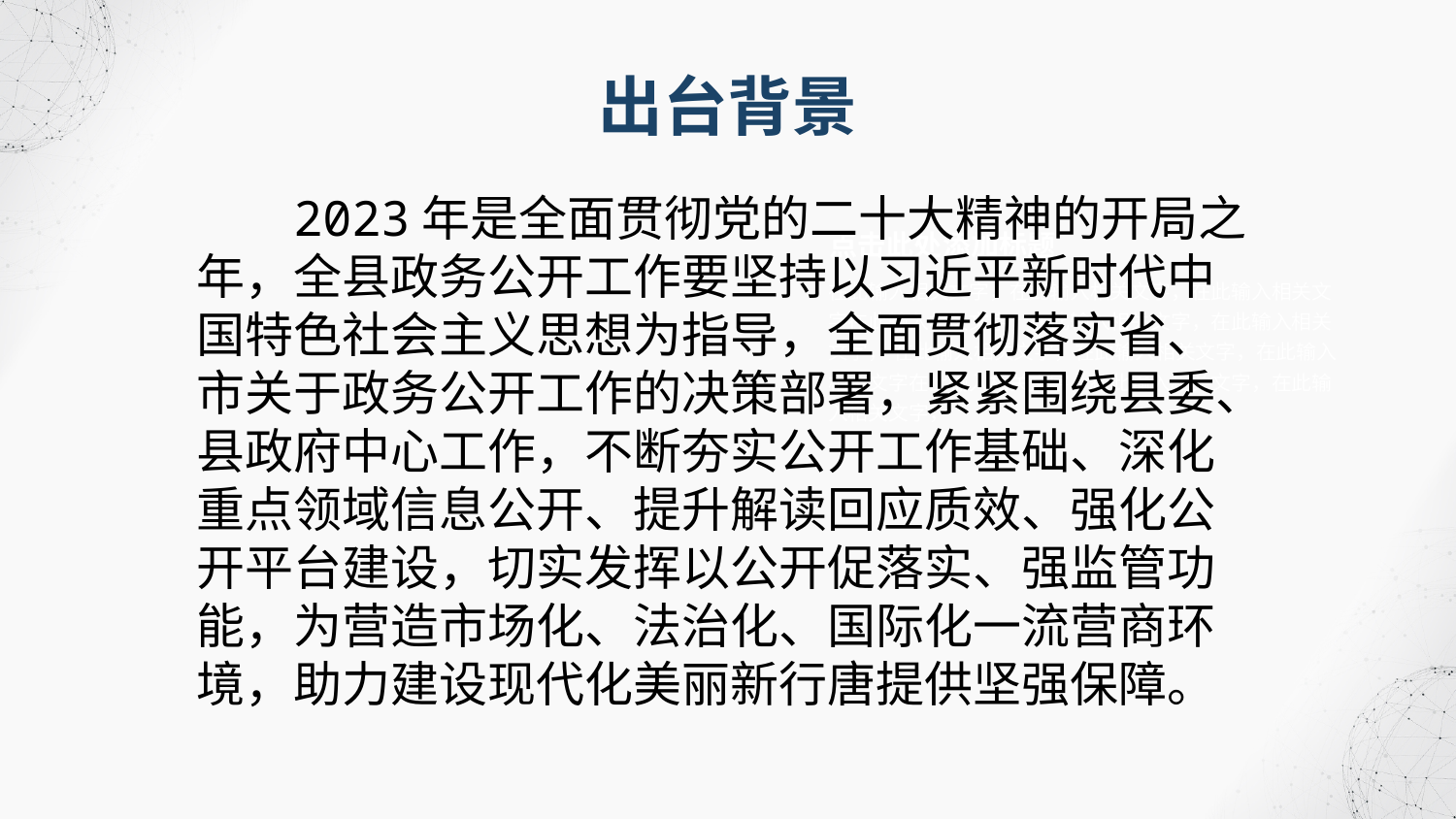

出台背景
2023年是全面贯彻党的二十大精神的开局之年，全县政务公开工作要坚持以习近平新时代中国特色社会主义思想为指导，全面贯彻落实省、市关于政务公开工作的决策部署，紧紧围绕县委、县政府中心工作，不断夯实公开工作基础、深化重点领域信息公开、提升解读回应质效、强化公开平台建设，切实发挥以公开促落实、强监管功能，为营造市场化、法治化、国际化一流营商环境，助力建设现代化美丽新行唐提供坚强保障。
点击此处添加标题
在此输入相关文字，在此输入相关文字，在此输入相关文字在此输入相关文字，在此输入相关文字，在此输入相关文字， 在此输入相关文字，在此输入相关文字，在此输入相关文字在此输入相关文字，在此输入相关文字，在此输入相关文字，